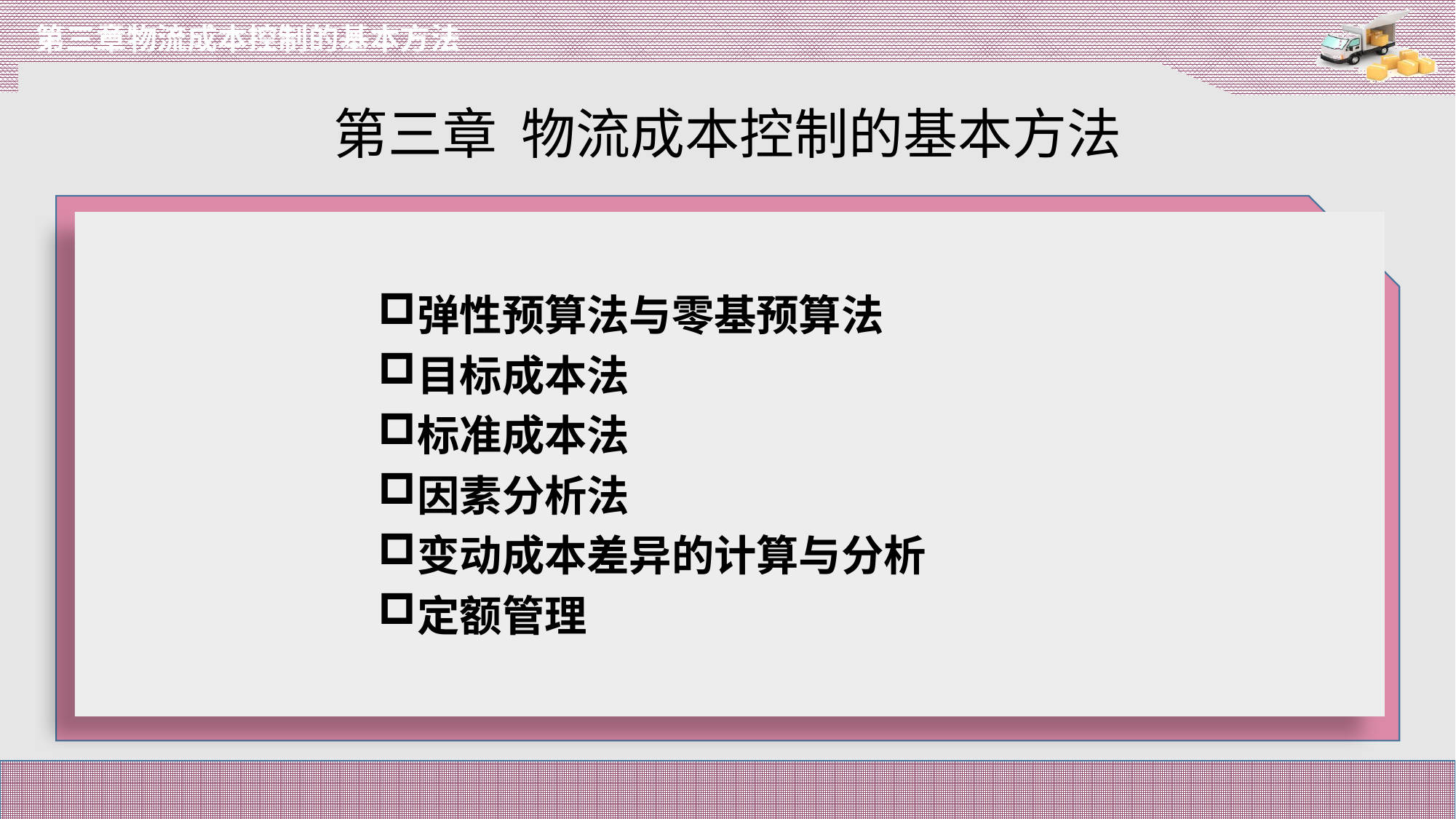

第三章物流成本控制的基本方法
第三章  物流成本控制的基本方法
# 弹性预算法与零基预算法
目标成本法
标准成本法
因素分析法
变动成本差异的计算与分析
定额管理